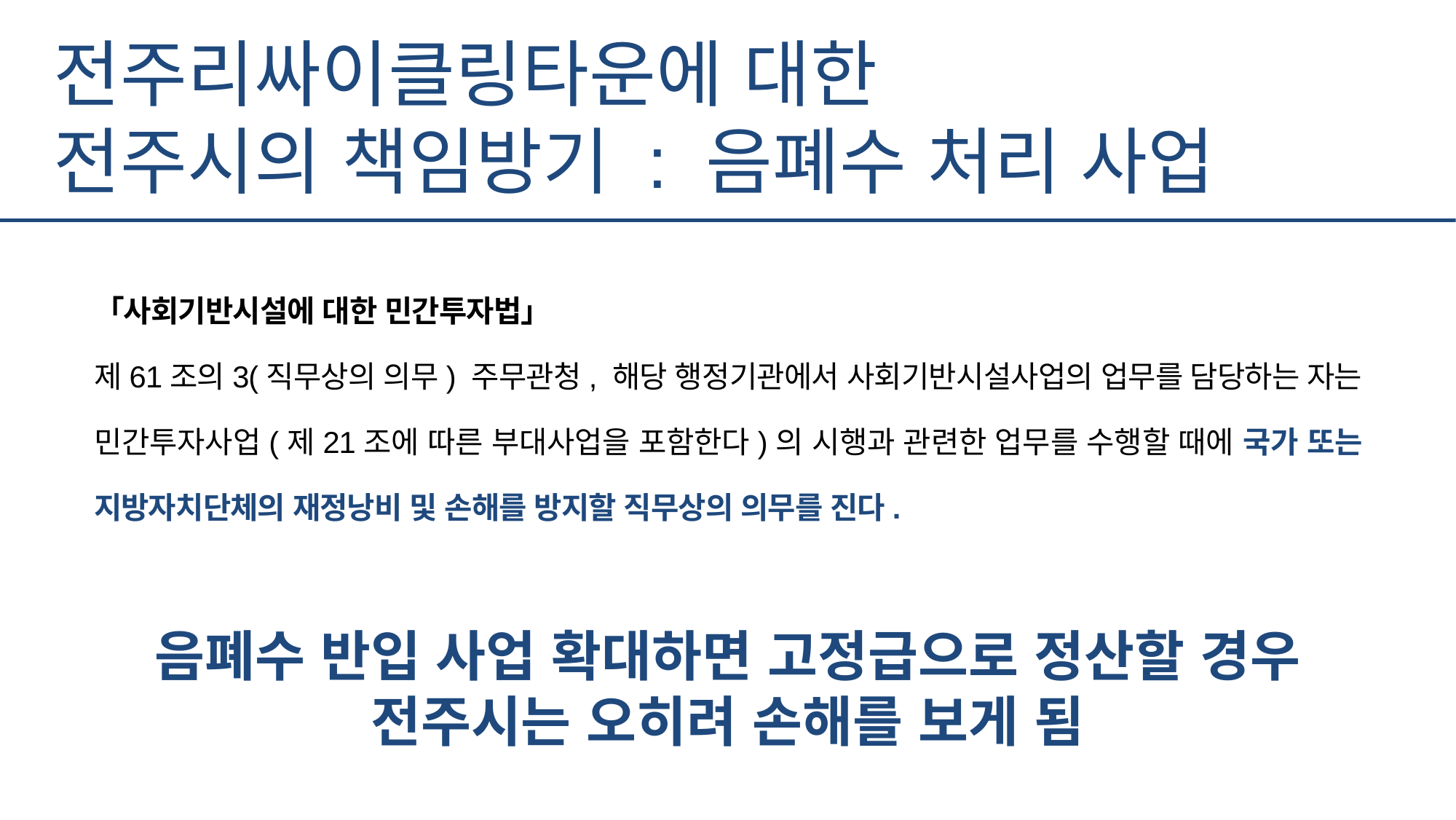

전주리싸이클링타운에 대한
전주시의 책임방기 : 음폐수 처리 사업
「사회기반시설에 대한 민간투자법」
제61조의3(직무상의 의무) 주무관청, 해당 행정기관에서 사회기반시설사업의 업무를 담당하는 자는 민간투자사업(제21조에 따른 부대사업을 포함한다)의 시행과 관련한 업무를 수행할 때에 국가 또는 지방자치단체의 재정낭비 및 손해를 방지할 직무상의 의무를 진다.

음폐수 반입 사업 확대하면 고정급으로 정산할 경우
전주시는 오히려 손해를 보게 됨